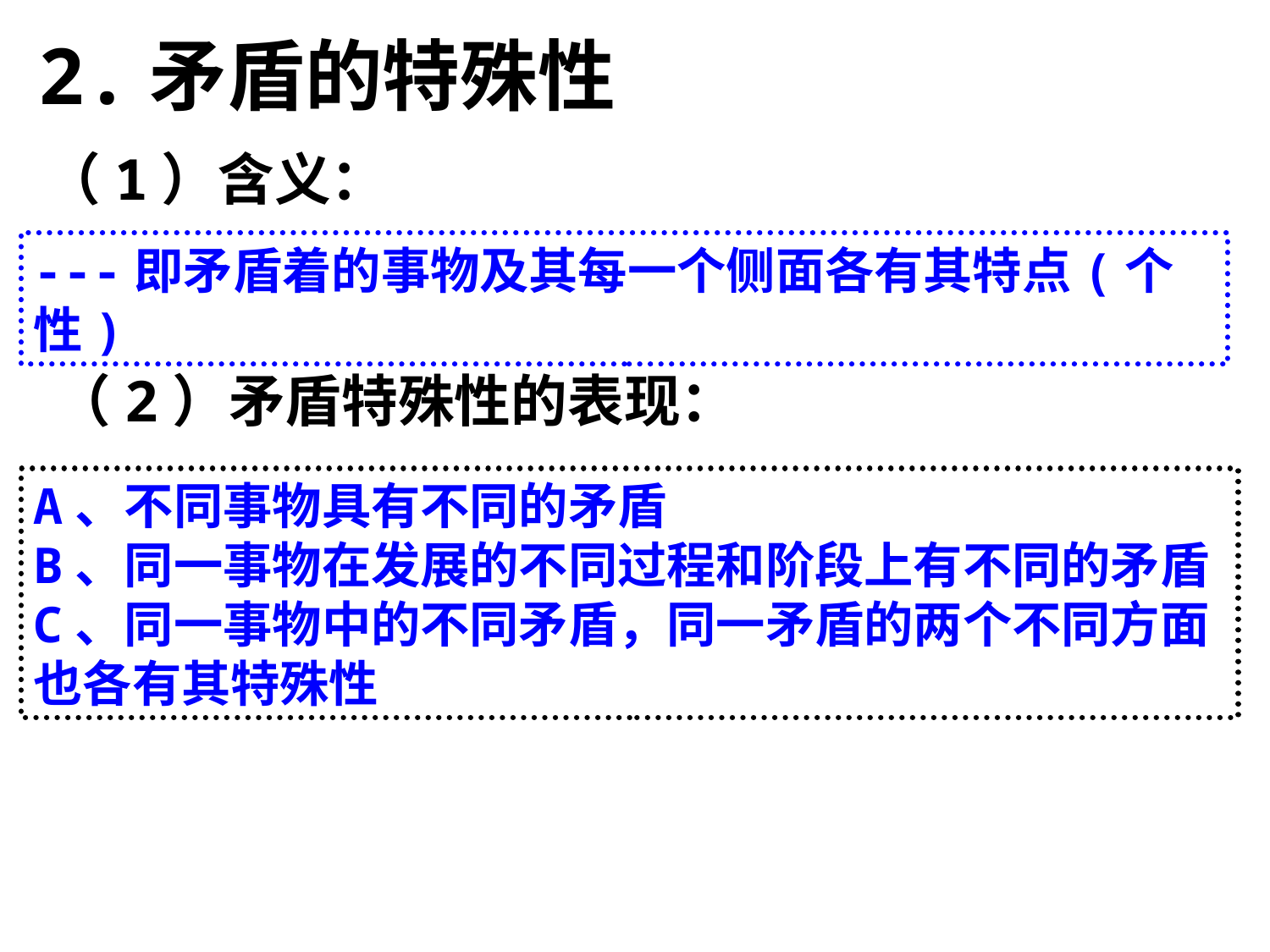

2.矛盾的特殊性
（1）含义：
---即矛盾着的事物及其每一个侧面各有其特点(个性)
（2）矛盾特殊性的表现：
A、不同事物具有不同的矛盾
B、同一事物在发展的不同过程和阶段上有不同的矛盾
C、同一事物中的不同矛盾，同一矛盾的两个不同方面也各有其特殊性